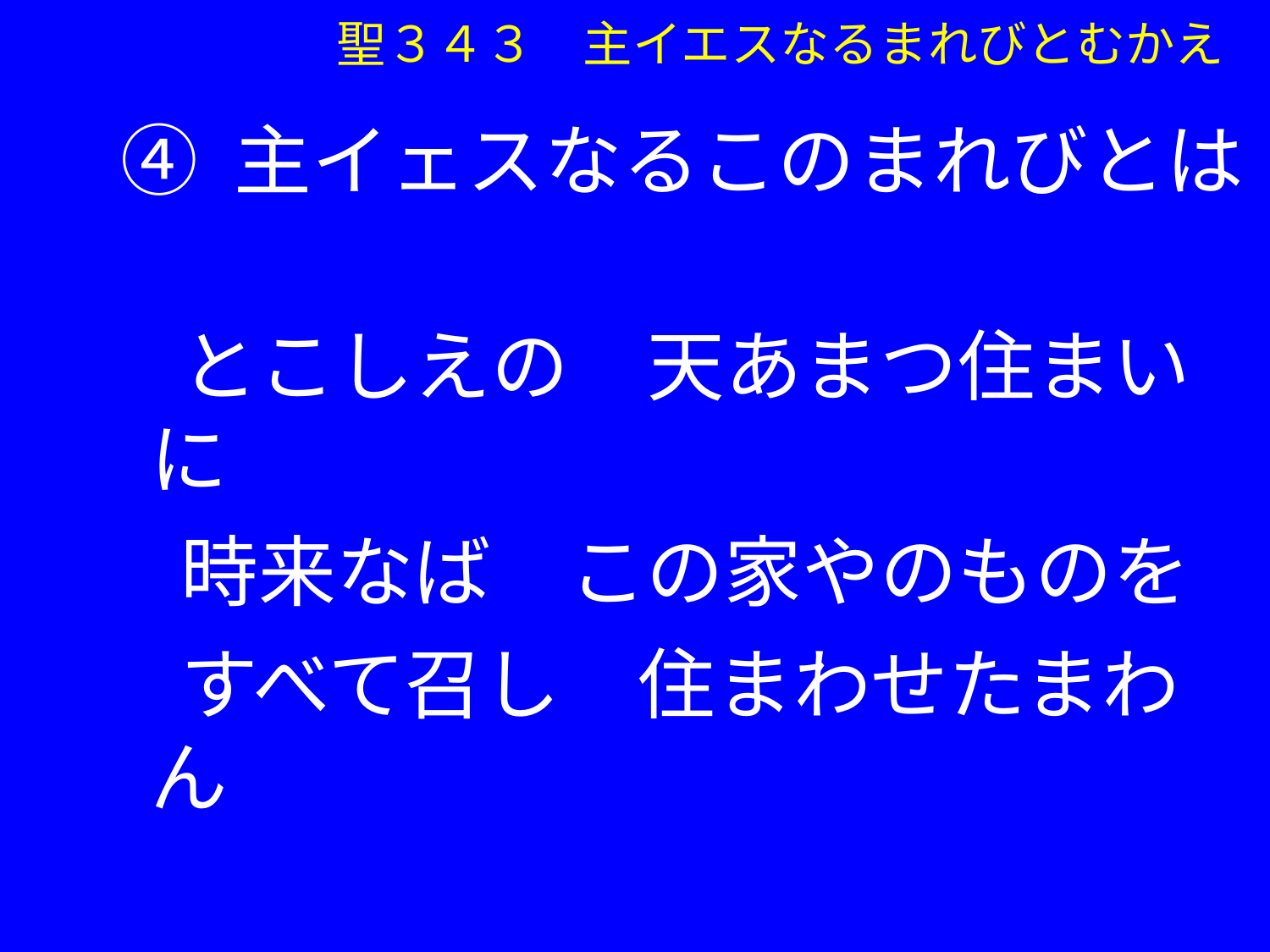

④ 主イェスなるこのまれびとは
　とこしえの　天あまつ住まいに
　時来なば　この家やのものを
　すべて召し　住まわせたまわん
聖３４３　主イエスなるまれびとむかえ